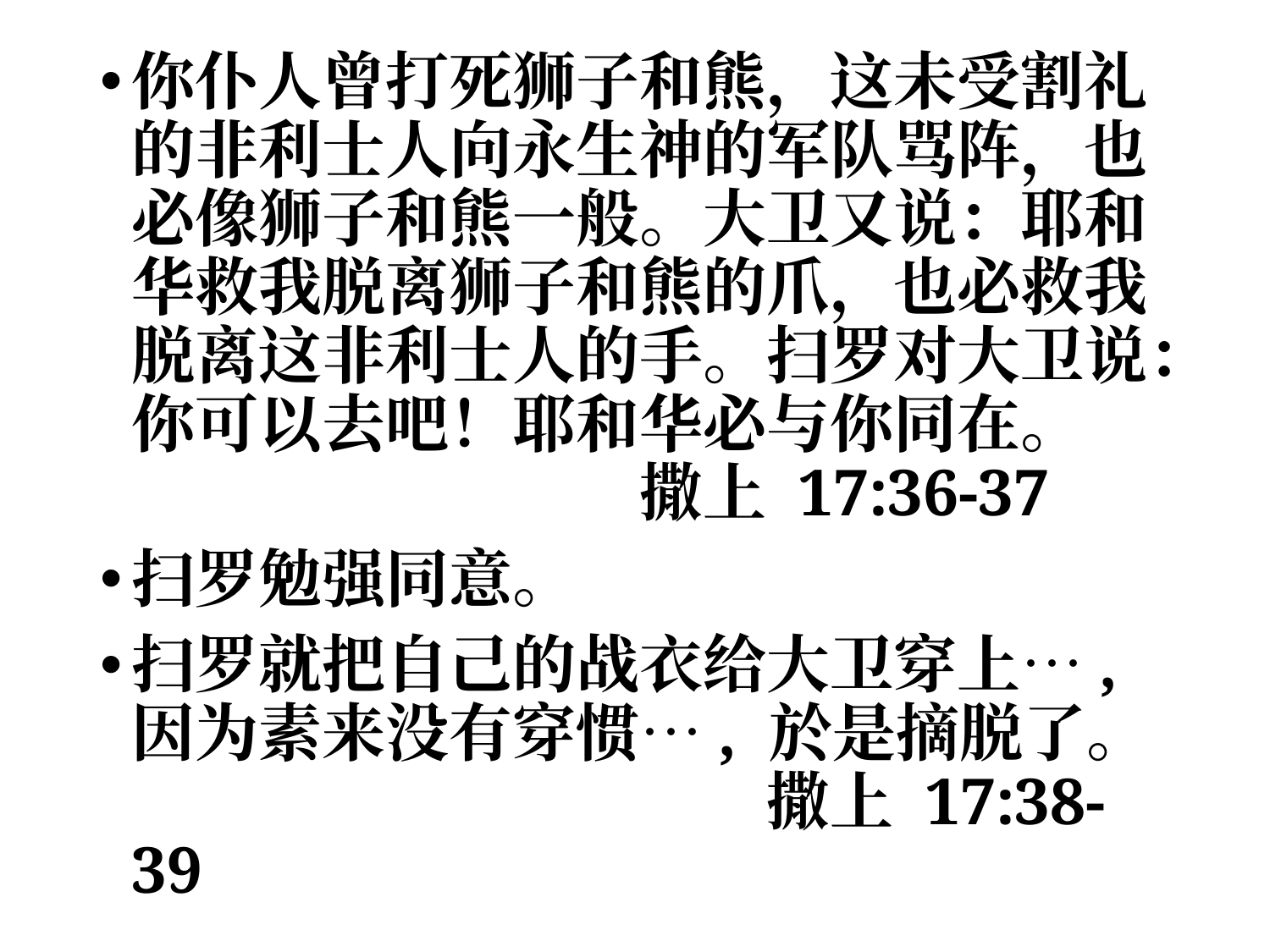

你仆人曾打死狮子和熊，这未受割礼的非利士人向永生神的军队骂阵，也必像狮子和熊一般。大卫又说：耶和华救我脱离狮子和熊的爪，也必救我脱离这非利士人的手。扫罗对大卫说：你可以去吧！耶和华必与你同在。 					撒上 17:36-37
扫罗勉强同意。
扫罗就把自己的战衣给大卫穿上…, 因为素来没有穿惯…, 於是摘脱了。					撒上 17:38-39